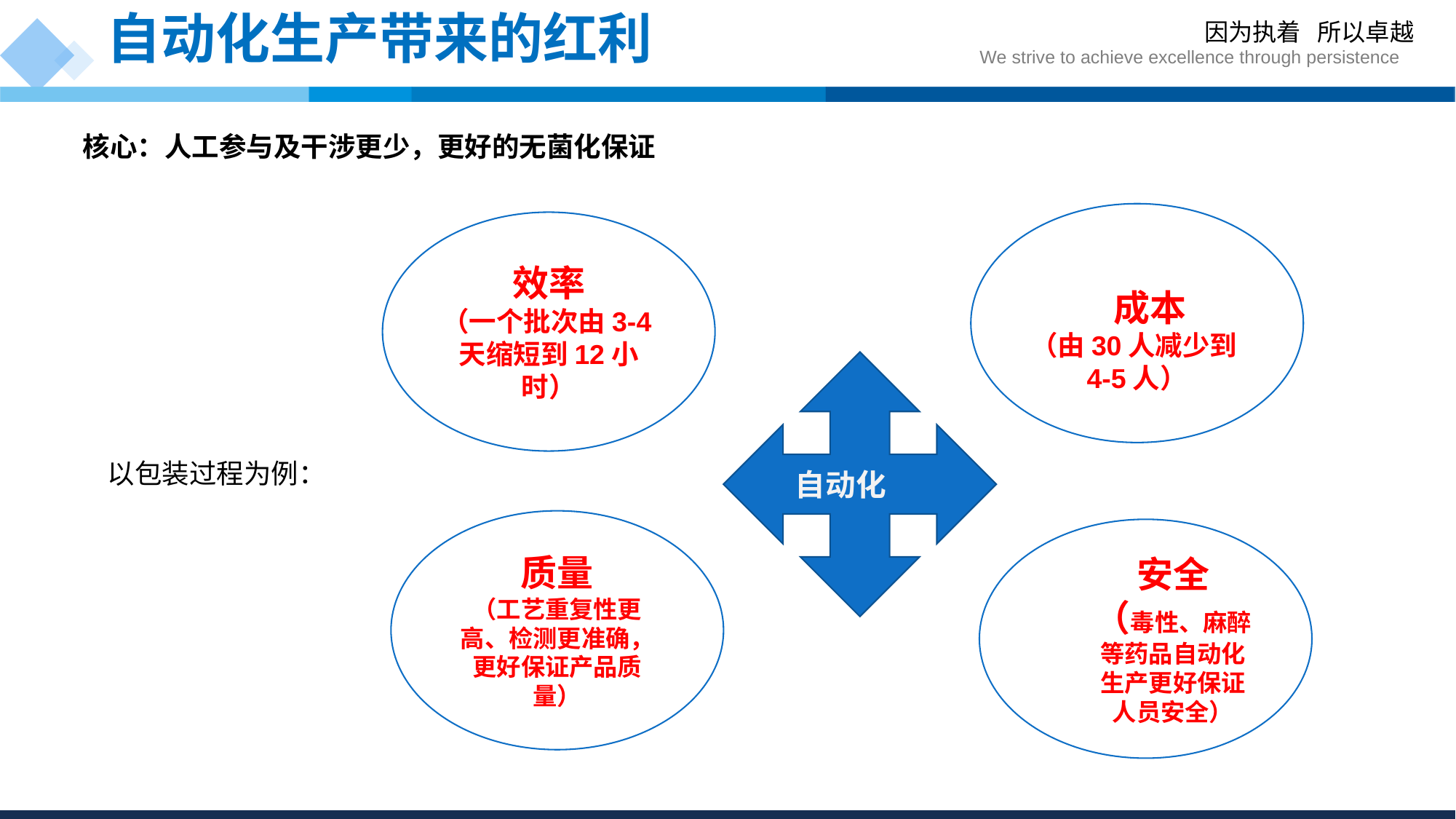

自动化生产带来的红利
核心：人工参与及干涉更少，更好的无菌化保证

依据市场化规 成本
（由30人减少到4-5人）
效率
（一个批次由3-4天缩短到12小时）
    自动化
以包装过程为例：
质量
（工艺重复性更高、检测更准确，更好保证产品质量）
安全
（毒性、麻醉等药品自动化生产更好保证人员安全）